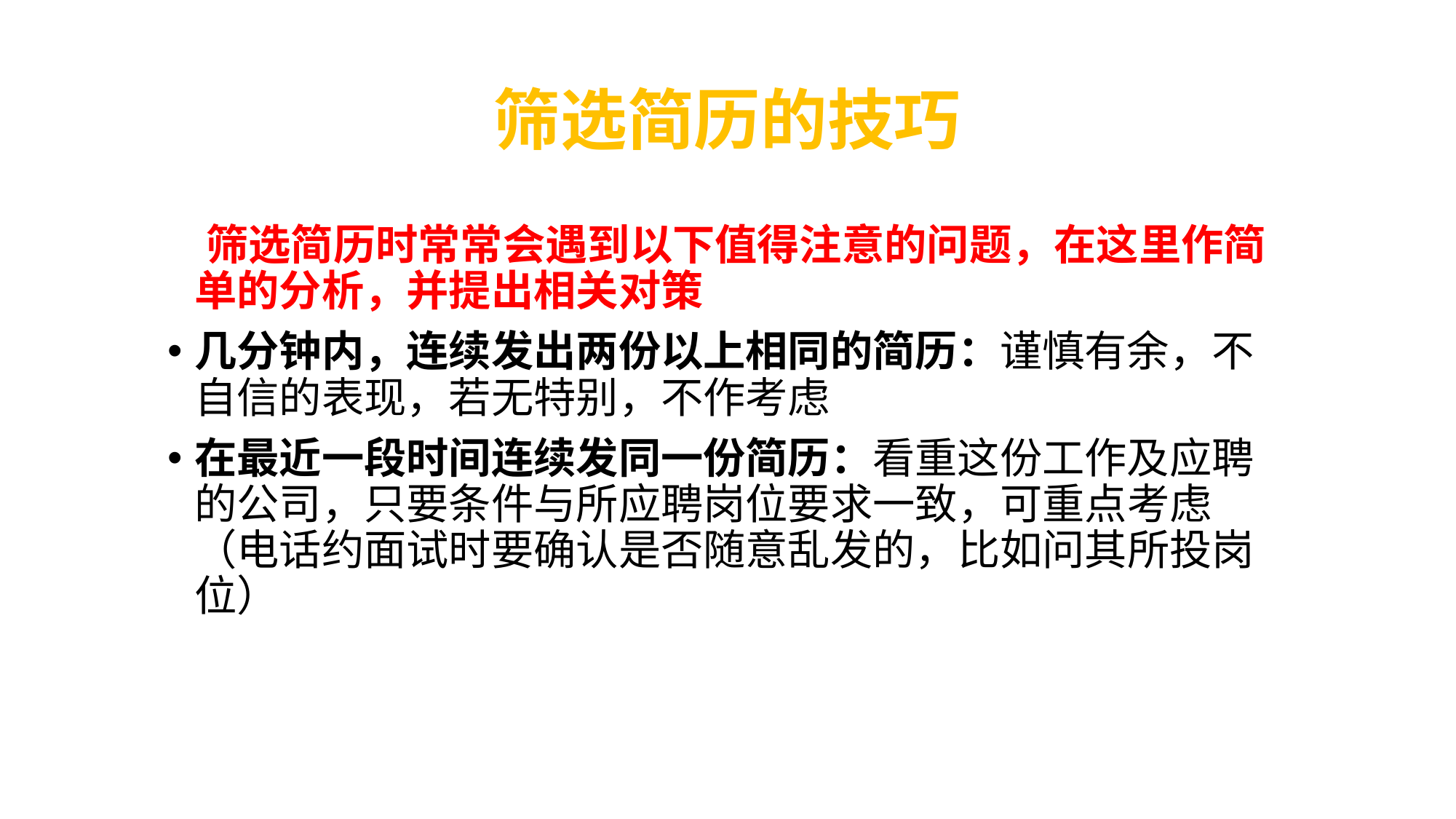

# 筛选简历的技巧
   筛选简历时常常会遇到以下值得注意的问题，在这里作简单的分析，并提出相关对策
几分钟内，连续发出两份以上相同的简历：谨慎有余，不自信的表现，若无特别，不作考虑
在最近一段时间连续发同一份简历：看重这份工作及应聘的公司，只要条件与所应聘岗位要求一致，可重点考虑（电话约面试时要确认是否随意乱发的，比如问其所投岗位）